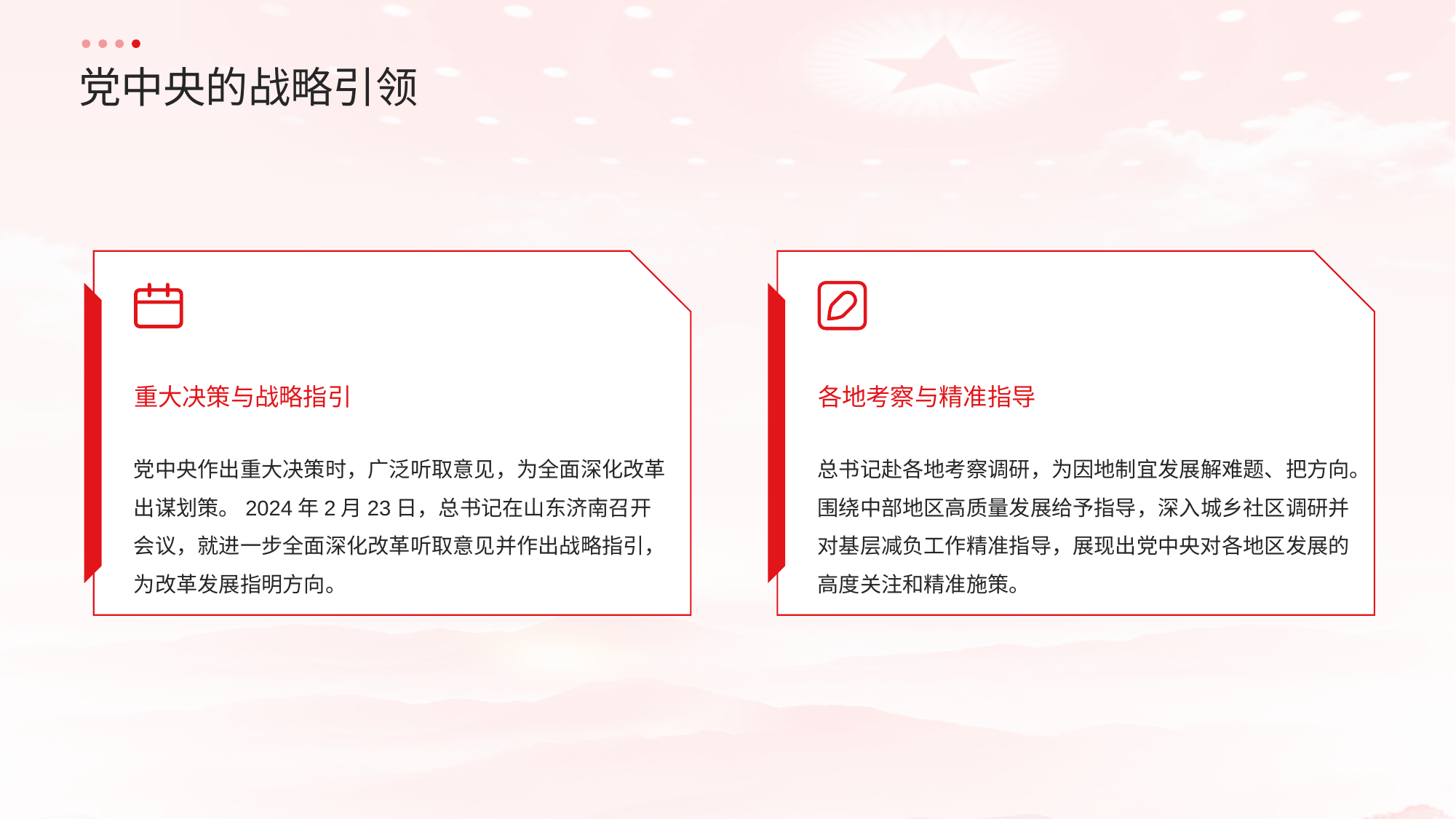

党中央的战略引领

重大决策与战略指引
各地考察与精准指导
党中央作出重大决策时，广泛听取意见，为全面深化改革出谋划策。2024年2月23日，总书记在山东济南召开会议，就进一步全面深化改革听取意见并作出战略指引，为改革发展指明方向。
总书记赴各地考察调研，为因地制宜发展解难题、把方向。围绕中部地区高质量发展给予指导，深入城乡社区调研并对基层减负工作精准指导，展现出党中央对各地区发展的高度关注和精准施策。